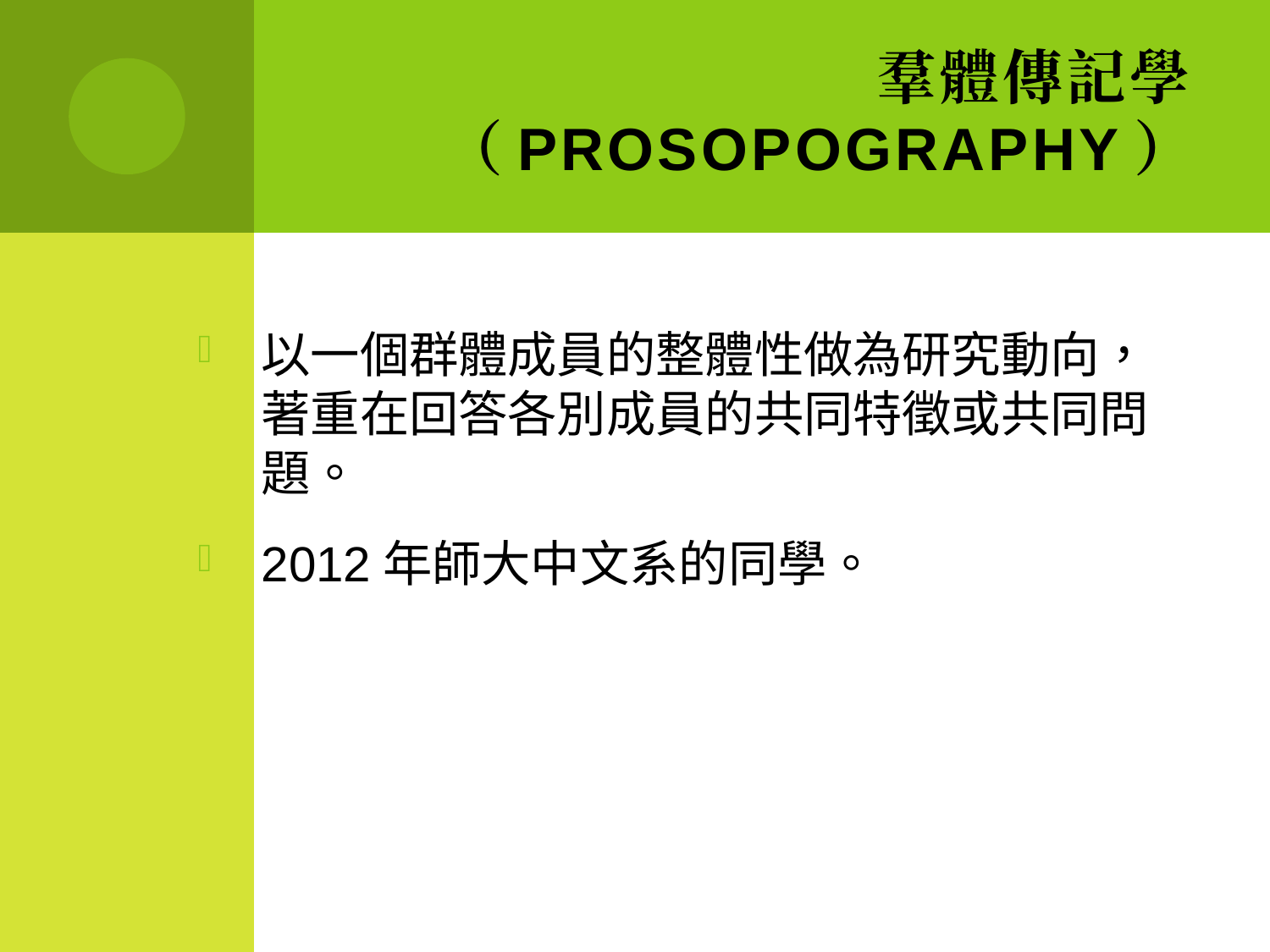

# 羣體傳記學 （Prosopography）
以一個群體成員的整體性做為研究動向，著重在回答各別成員的共同特徵或共同問題。
2012年師大中文系的同學。